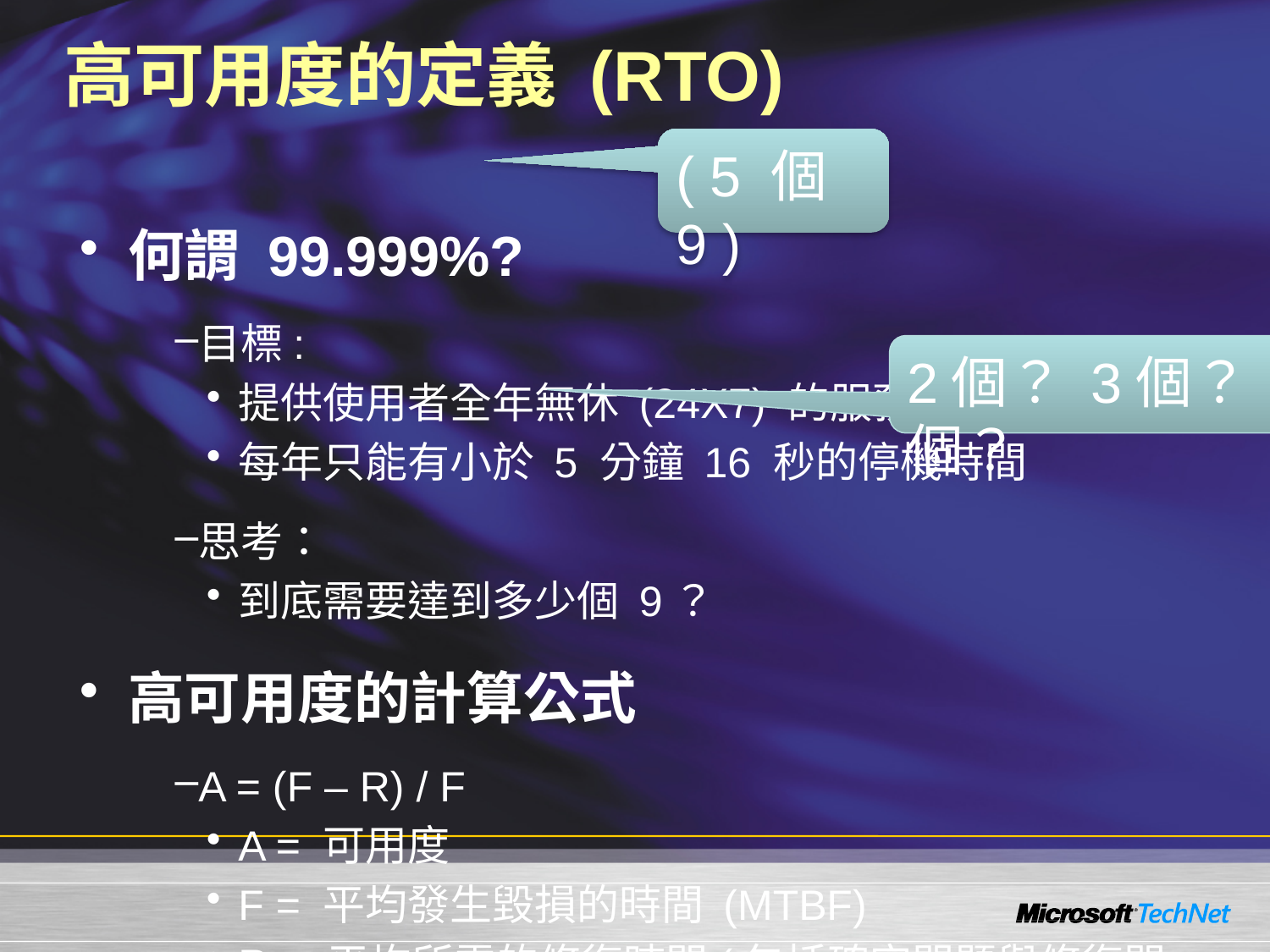

# 高可用度的定義 (RTO)
( 5 個 9 )
何謂 99.999%?
目標:
提供使用者全年無休 (24X7) 的服務
每年只能有小於 5 分鐘 16 秒的停機時間
思考：
到底需要達到多少個 9？
高可用度的計算公式
A = (F – R) / F
A = 可用度
F = 平均發生毀損的時間 (MTBF)
R = 平均所需的修復時間(包括確定問題與修復問題)
2個？ 3個？ 5個？